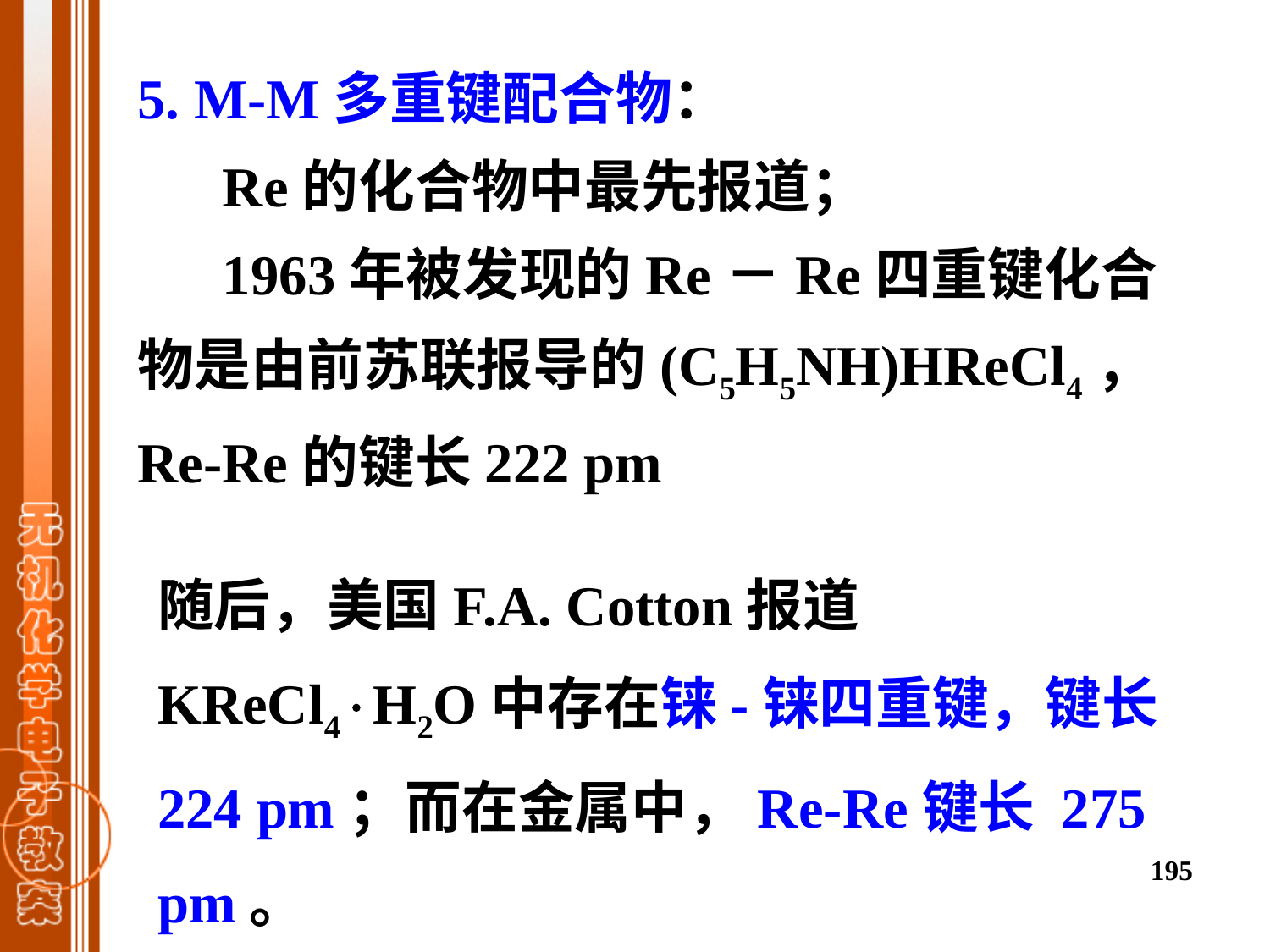

5. M-M多重键配合物：
      Re的化合物中最先报道；
      1963年被发现的Re－Re四重键化合物是由前苏联报导的(C5H5NH)HReCl4，Re-Re的键长222 pm
随后，美国F.A. Cotton报道KReCl4⋅H2O中存在铼-铼四重键，键长224 pm；而在金属中，Re-Re键长 275  pm。
195